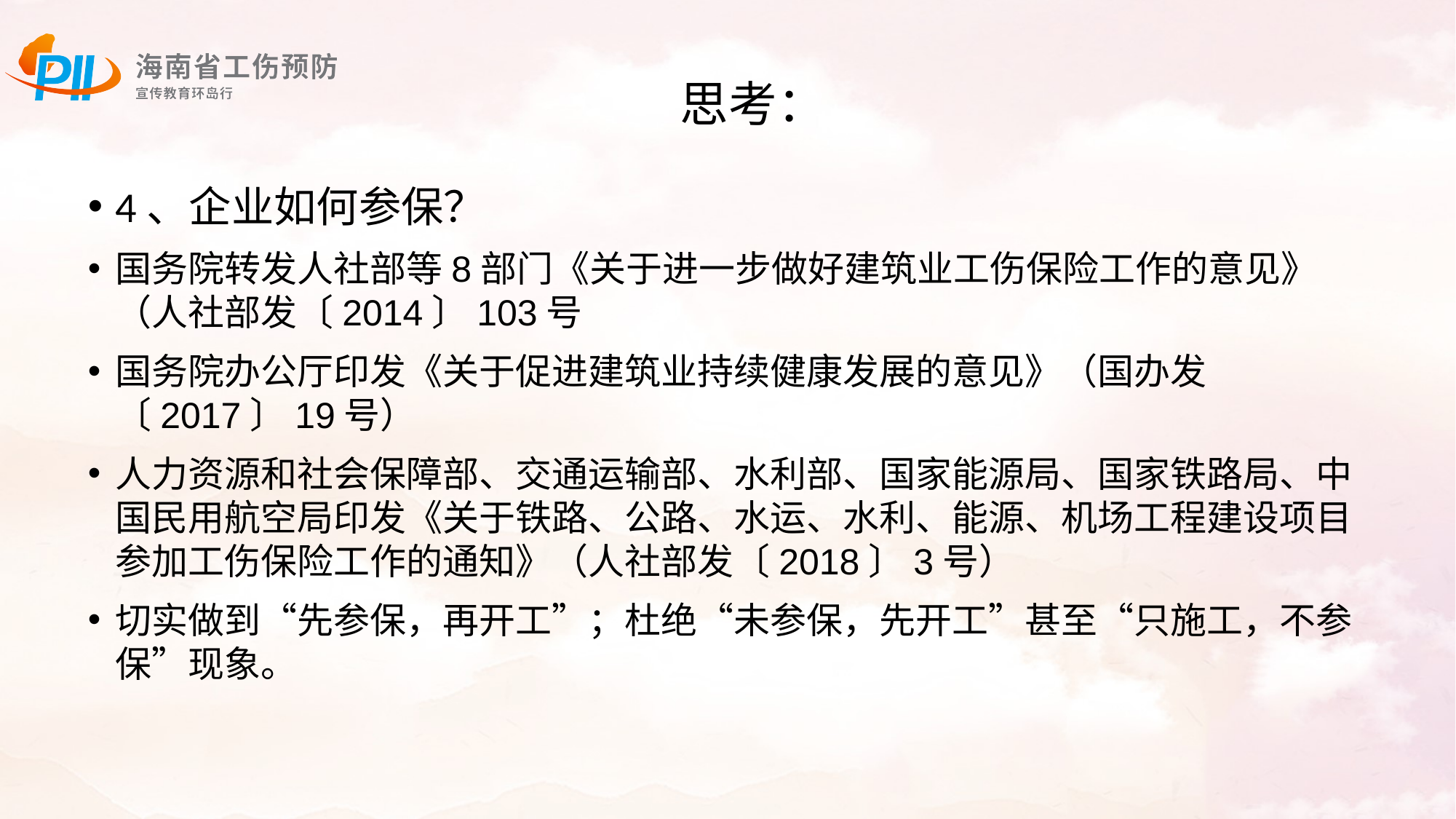

# 思考：
4、企业如何参保？
国务院转发人社部等8部门《关于进一步做好建筑业工伤保险工作的意见》（人社部发〔2014〕103号
国务院办公厅印发《关于促进建筑业持续健康发展的意见》（国办发〔2017〕19号）
人力资源和社会保障部、交通运输部、水利部、国家能源局、国家铁路局、中国民用航空局印发《关于铁路、公路、水运、水利、能源、机场工程建设项目参加工伤保险工作的通知》（人社部发〔2018〕3号）
切实做到“先参保，再开工”；杜绝“未参保，先开工”甚至“只施工，不参保”现象。